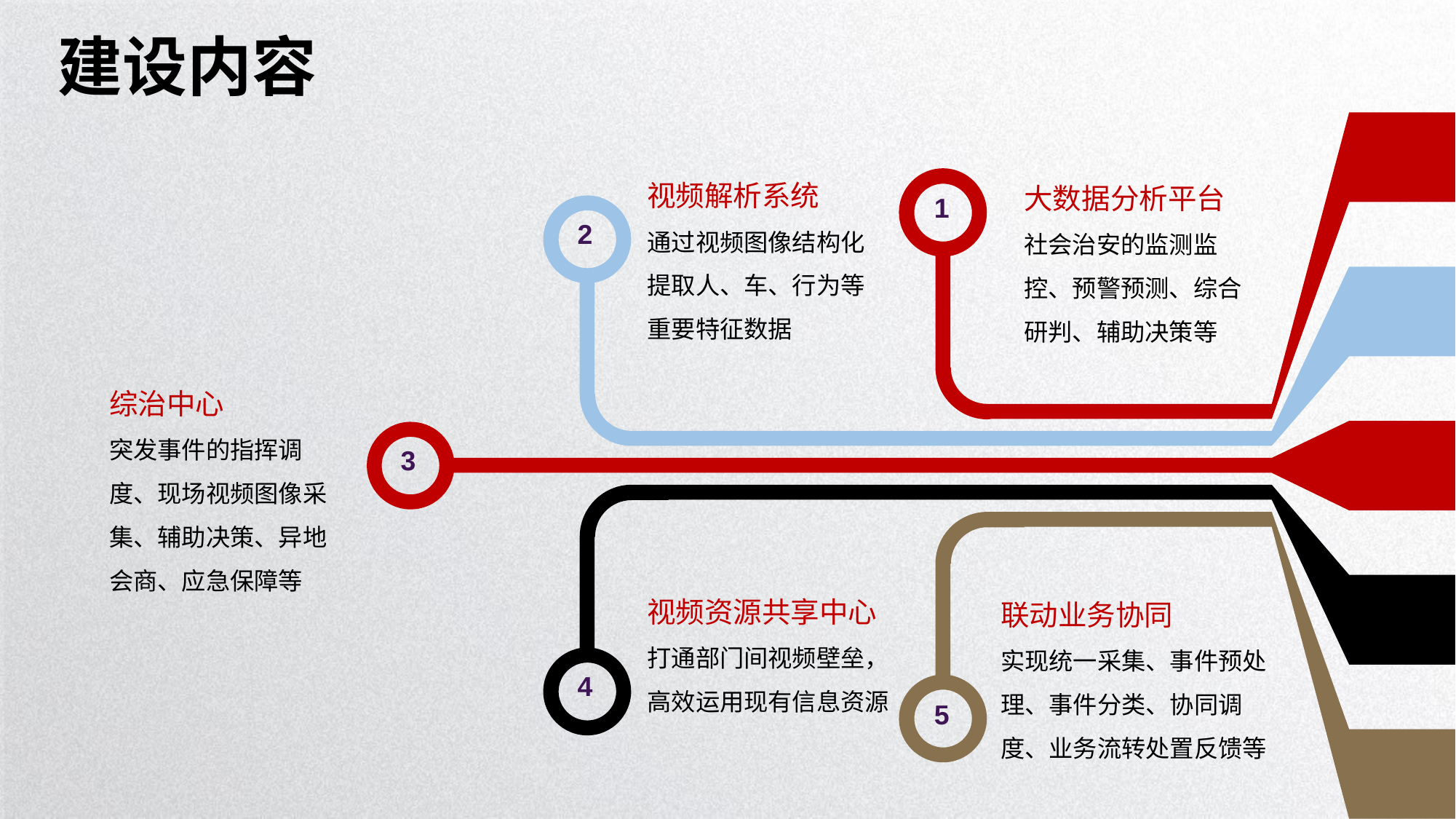

建设内容

大数据分析平台
社会治安的监测监控、预警预测、综合研判、辅助决策等
视频解析系统
通过视频图像结构化提取人、车、行为等重要特征数据
1

2
综治中心
突发事件的指挥调度、现场视频图像采集、辅助决策、异地会商、应急保障等

3

视频资源共享中心
打通部门间视频壁垒，高效运用现有信息资源

联动业务协同
实现统一采集、事件预处理、事件分类、协同调度、业务流转处置反馈等
4
5